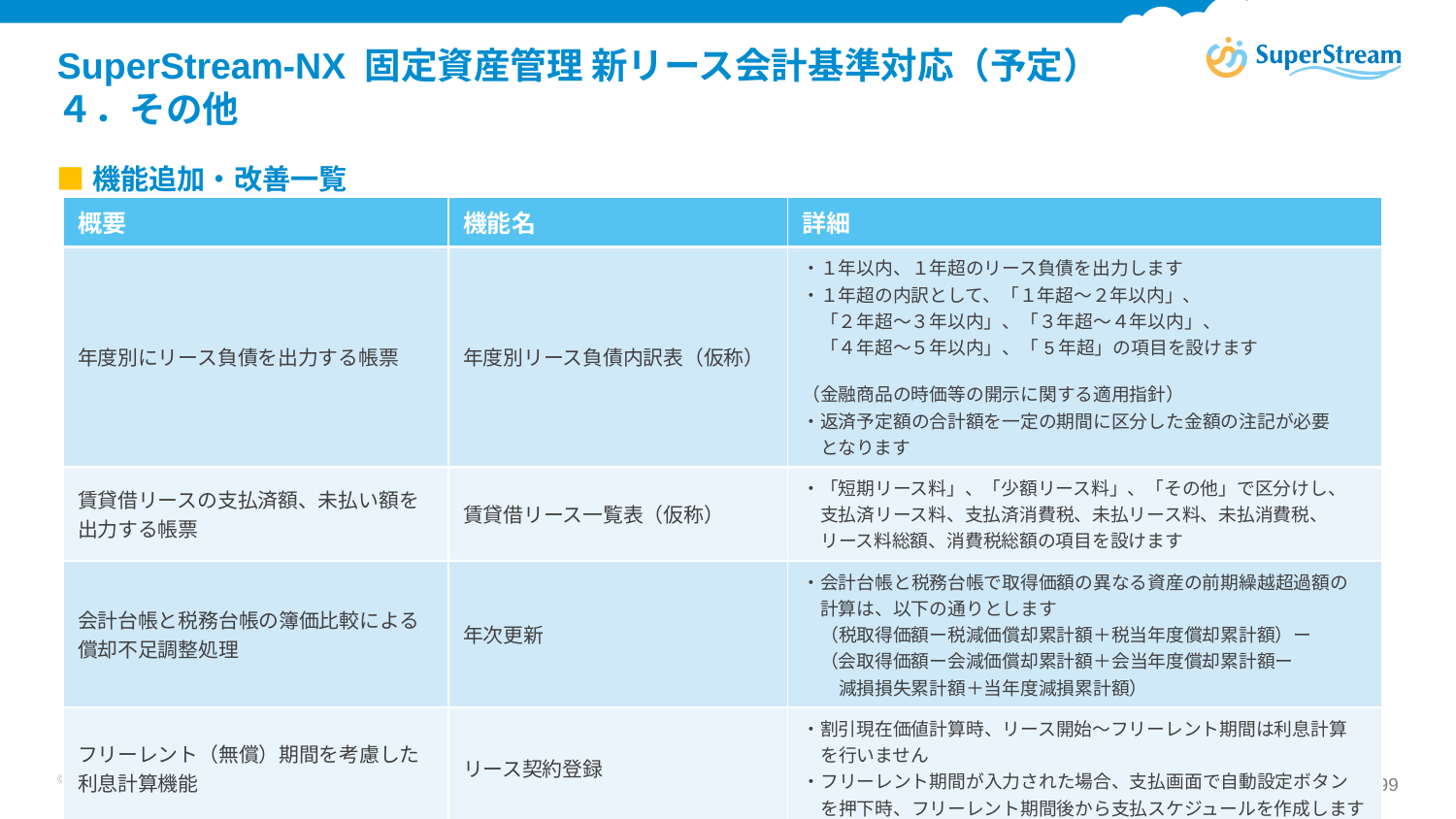

# SuperStream-NX 固定資産管理 新リース会計基準対応（予定） ４．その他
■機能追加・改善一覧
| 概要 | 機能名 | 詳細 |
| --- | --- | --- |
| 年度別にリース負債を出力する帳票 | 年度別リース負債内訳表（仮称） | ・１年以内、１年超のリース負債を出力します ・１年超の内訳として、「１年超～２年以内」、 　「２年超～３年以内」、「３年超～４年以内」、 　「４年超～５年以内」、「5年超」の項目を設けます （金融商品の時価等の開示に関する適用指針） ・返済予定額の合計額を一定の期間に区分した金額の注記が必要 　となります |
| 賃貸借リースの支払済額、未払い額を出力する帳票 | 賃貸借リース一覧表（仮称） | ・「短期リース料」、「少額リース料」、「その他」で区分けし、 　支払済リース料、支払済消費税、未払リース料、未払消費税、 　リース料総額、消費税総額の項目を設けます |
| 会計台帳と税務台帳の簿価比較による償却不足調整処理 | 年次更新 | ・会計台帳と税務台帳で取得価額の異なる資産の前期繰越超過額の 　計算は、以下の通りとします 　（税取得価額ー税減価償却累計額＋税当年度償却累計額）ー 　（会取得価額ー会減価償却累計額＋会当年度償却累計額ー 　　減損損失累計額＋当年度減損累計額） |
| フリーレント（無償）期間を考慮した利息計算機能 | リース契約登録 | ・割引現在価値計算時、リース開始～フリーレント期間は利息計算 　を行いません ・フリーレント期間が入力された場合、支払画面で自動設定ボタン 　を押下時、フリーレント期間後から支払スケジュールを作成します |
©2025 Canon IT Solutions Inc. All rights reserved.
199